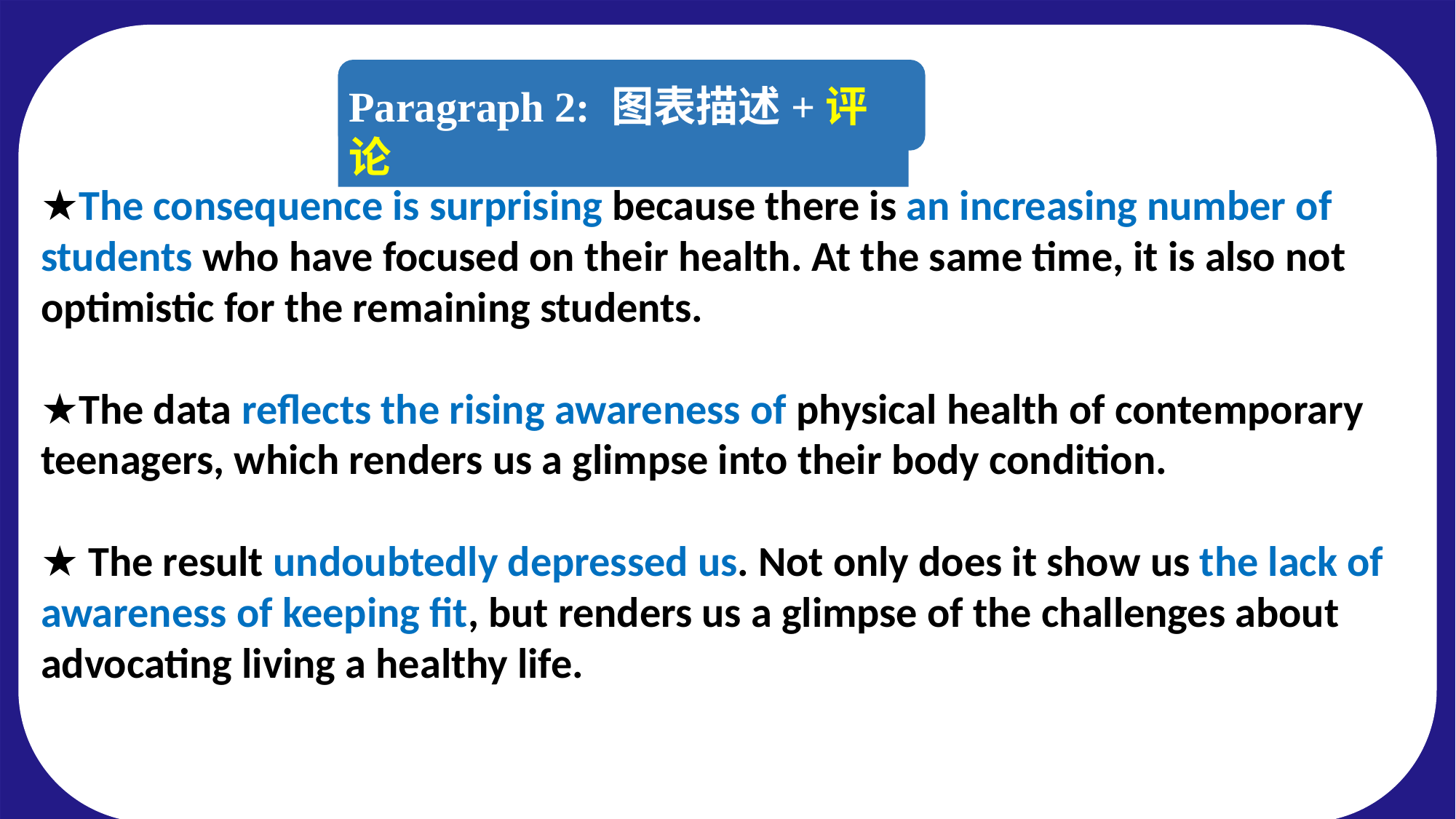

Paragraph 2: 图表描述+评论
★The consequence is surprising because there is an increasing number of students who have focused on their health. At the same time, it is also not optimistic for the remaining students.

★The data reflects the rising awareness of physical health of contemporary teenagers, which renders us a glimpse into their body condition.

★ The result undoubtedly depressed us. Not only does it show us the lack of awareness of keeping fit, but renders us a glimpse of the challenges about advocating living a healthy life.